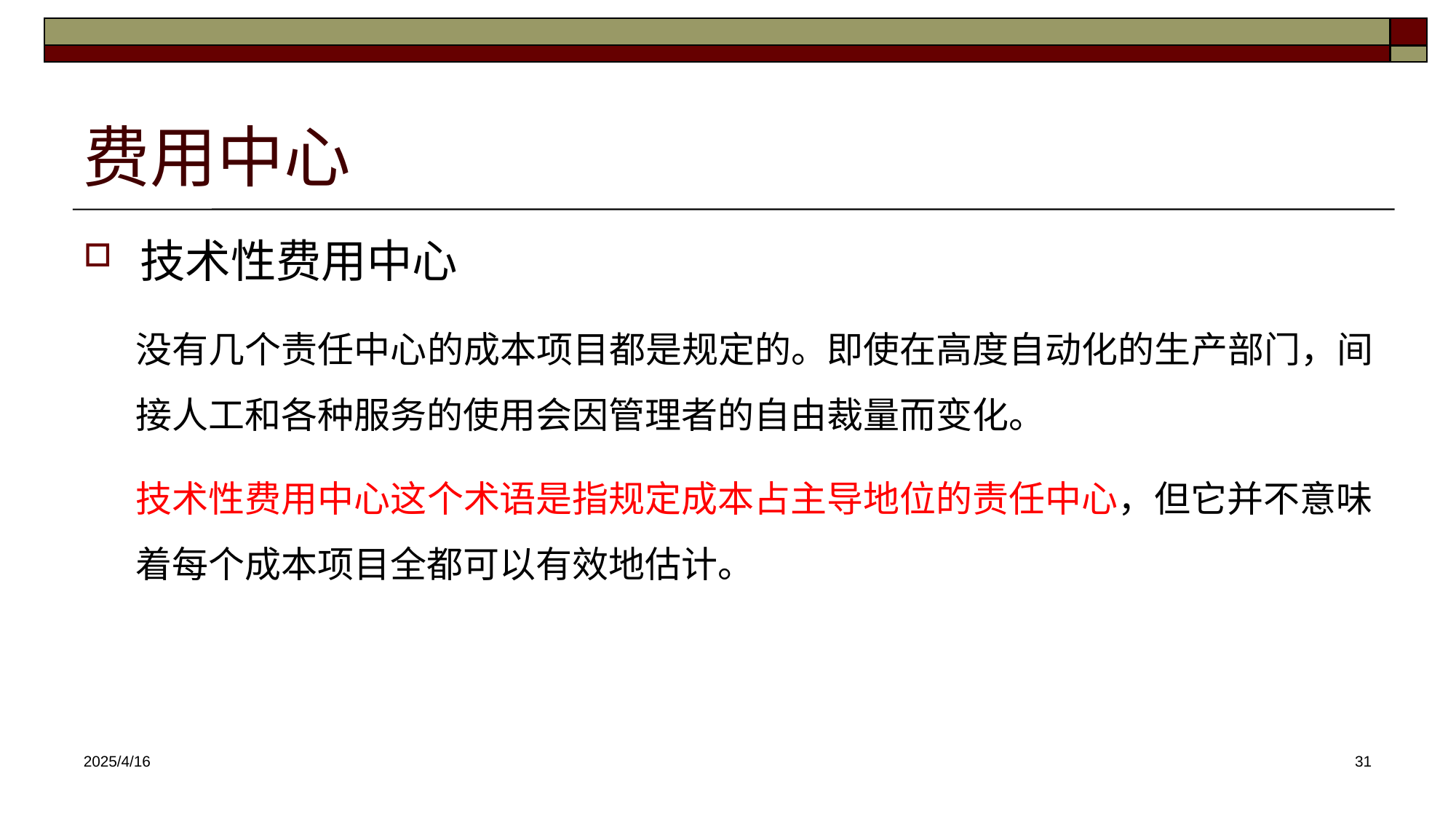

# 费用中心
技术性费用中心
没有几个责任中心的成本项目都是规定的。即使在高度自动化的生产部门，间接人工和各种服务的使用会因管理者的自由裁量而变化。
技术性费用中心这个术语是指规定成本占主导地位的责任中心，但它并不意味着每个成本项目全都可以有效地估计。
2025/4/16
31